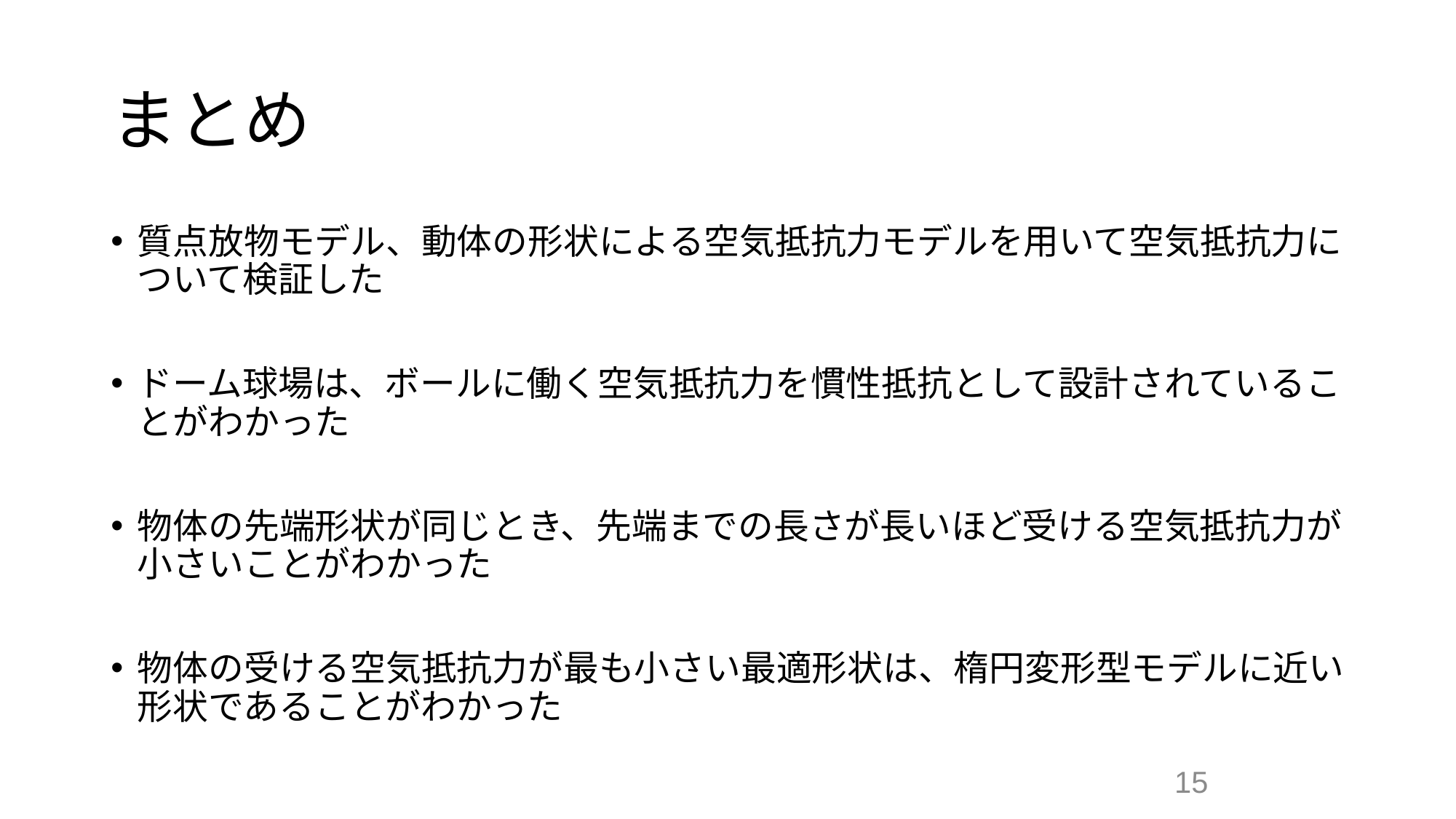

# まとめ
質点放物モデル、動体の形状による空気抵抗力モデルを用いて空気抵抗力について検証した

ドーム球場は、ボールに働く空気抵抗力を慣性抵抗として設計されていることがわかった

物体の先端形状が同じとき、先端までの長さが長いほど受ける空気抵抗力が小さいことがわかった

物体の受ける空気抵抗力が最も小さい最適形状は、楕円変形型モデルに近い形状であることがわかった

15